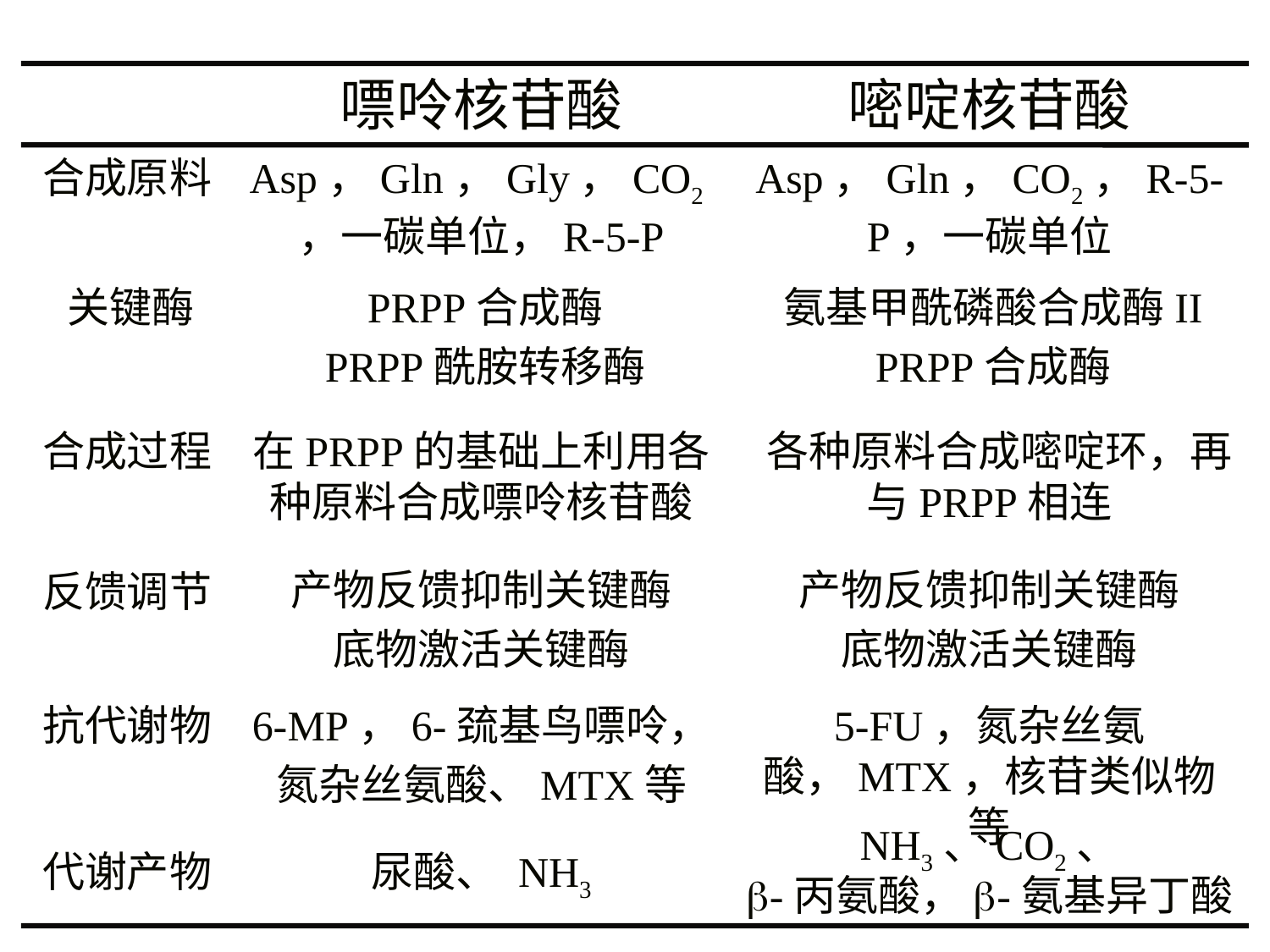

嘌呤核苷酸
嘧啶核苷酸

合成原料

Asp，Gln，Gly，CO2，一碳单位，R-5-P
Asp，Gln，CO2，R-5-P，一碳单位

关键酶

PRPP合成酶
PRPP酰胺转移酶
氨基甲酰磷酸合成酶II
PRPP合成酶

合成过程

在PRPP的基础上利用各种原料合成嘌呤核苷酸
 各种原料合成嘧啶环，再与PRPP相连

产物反馈抑制关键酶
底物激活关键酶
产物反馈抑制关键酶
底物激活关键酶

反馈调节
抗代谢物

6-MP，6-巯基鸟嘌呤，
氮杂丝氨酸、MTX等
5-FU，氮杂丝氨酸，MTX，核苷类似物等

NH3、CO2、
β-丙氨酸，β-氨基异丁酸

代谢产物
尿酸、 NH3